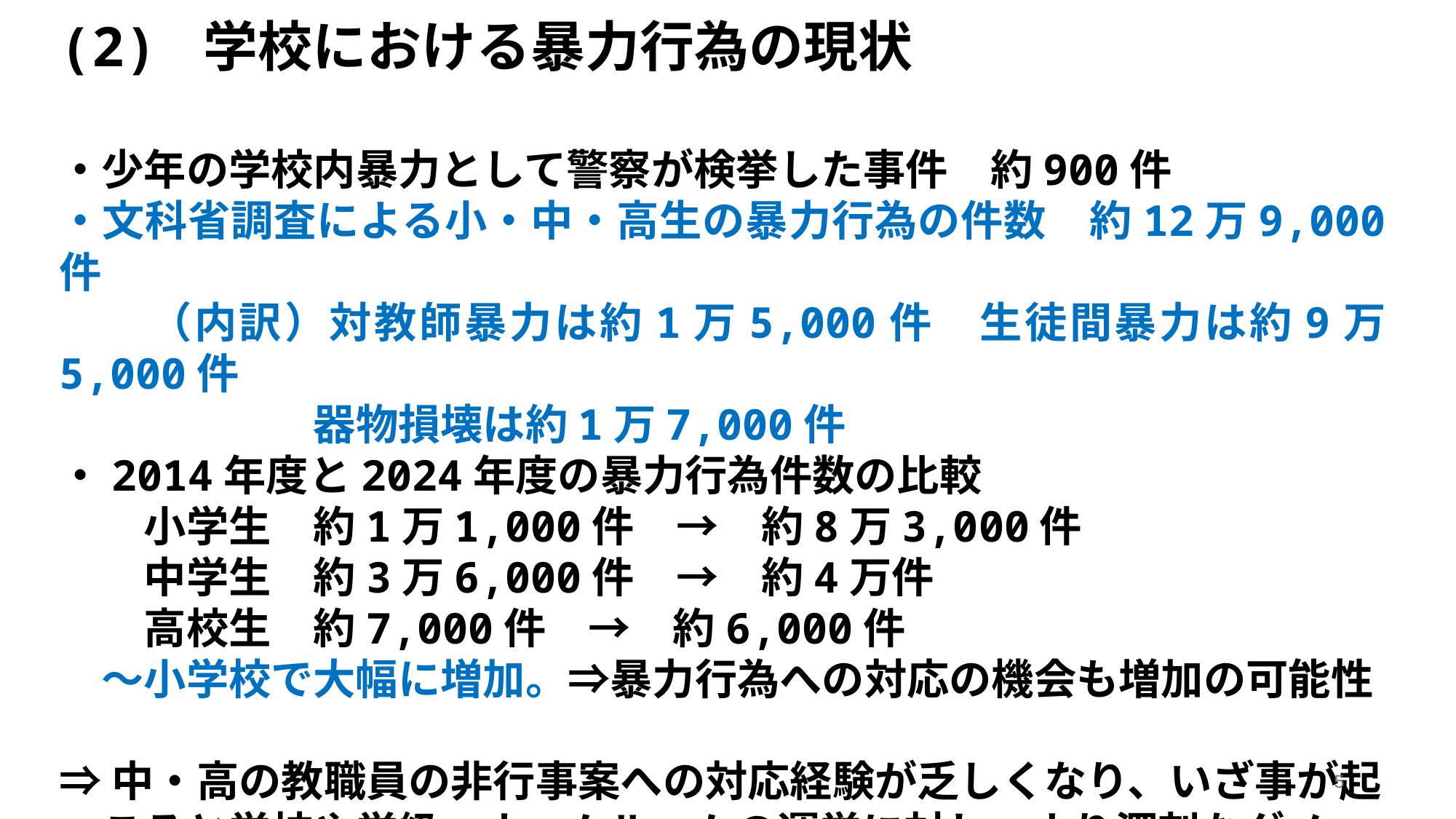

(2) 学校における暴力行為の現状

・少年の学校内暴力として警察が検挙した事件　約900件
・文科省調査による小・中・高生の暴力行為の件数　約12万9,000件
　　（内訳）対教師暴力は約1万5,000件　生徒間暴力は約9万5,000件
　　　　　　器物損壊は約1万7,000件
・2014年度と2024年度の暴力行為件数の比較
　　小学生　約1万1,000件　→　約8万3,000件
　　中学生　約3万6,000件　→　約4万件
　　高校生　約7,000件　→　約6,000件
　～小学校で大幅に増加。⇒暴力行為への対応の機会も増加の可能性

⇒中・高の教職員の非行事案への対応経験が乏しくなり、いざ事が起
　こると学校や学級・ホームルームの運営に対し、より深刻なダメー
　ジを与える可能性
5